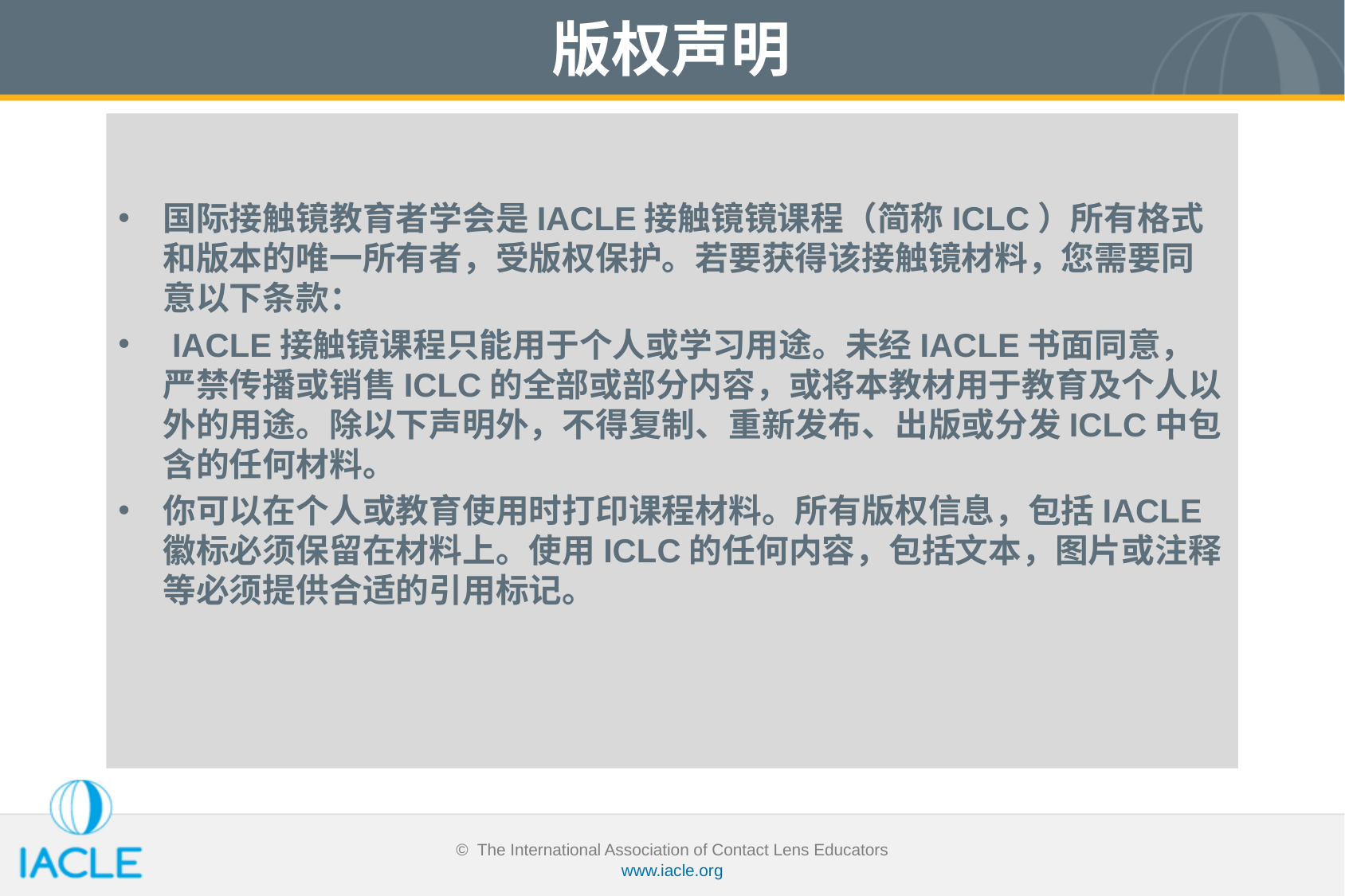

版权声明

国际接触镜教育者学会是IACLE接触镜镜课程（简称ICLC）所有格式和版本的唯一所有者，受版权保护。若要获得该接触镜材料，您需要同意以下条款：
 IACLE接触镜课程只能用于个人或学习用途。未经IACLE书面同意，严禁传播或销售ICLC的全部或部分内容，或将本教材用于教育及个人以外的用途。除以下声明外，不得复制、重新发布、出版或分发ICLC中包含的任何材料。
你可以在个人或教育使用时打印课程材料。所有版权信息，包括IACLE徽标必须保留在材料上。使用ICLC的任何内容，包括文本，图片或注释等必须提供合适的引用标记。